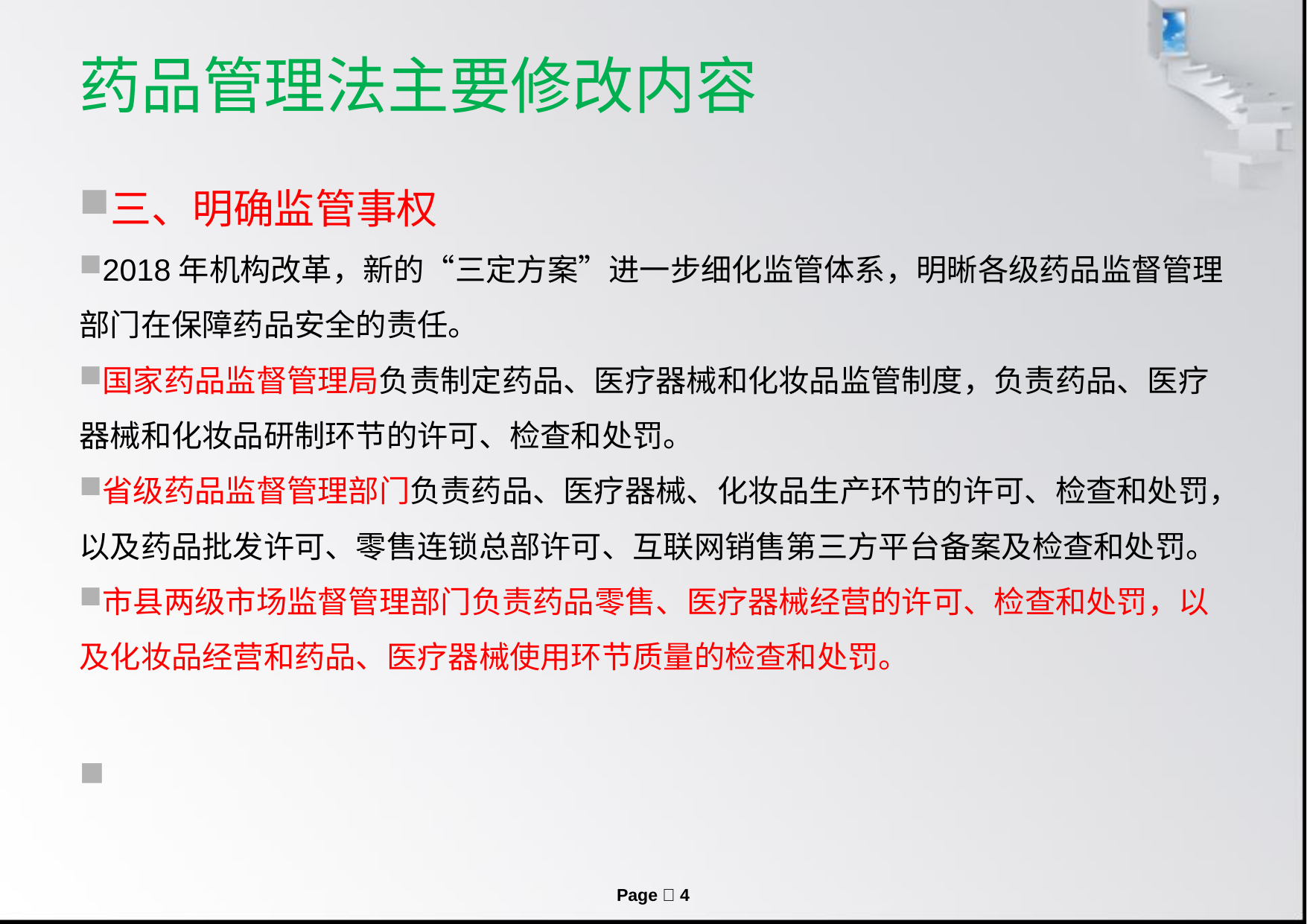

# 药品管理法主要修改内容
三、明确监管事权
2018年机构改革，新的“三定方案”进一步细化监管体系，明晰各级药品监督管理部门在保障药品安全的责任。
国家药品监督管理局负责制定药品、医疗器械和化妆品监管制度，负责药品、医疗器械和化妆品研制环节的许可、检查和处罚。
省级药品监督管理部门负责药品、医疗器械、化妆品生产环节的许可、检查和处罚，以及药品批发许可、零售连锁总部许可、互联网销售第三方平台备案及检查和处罚。
市县两级市场监督管理部门负责药品零售、医疗器械经营的许可、检查和处罚，以及化妆品经营和药品、医疗器械使用环节质量的检查和处罚。